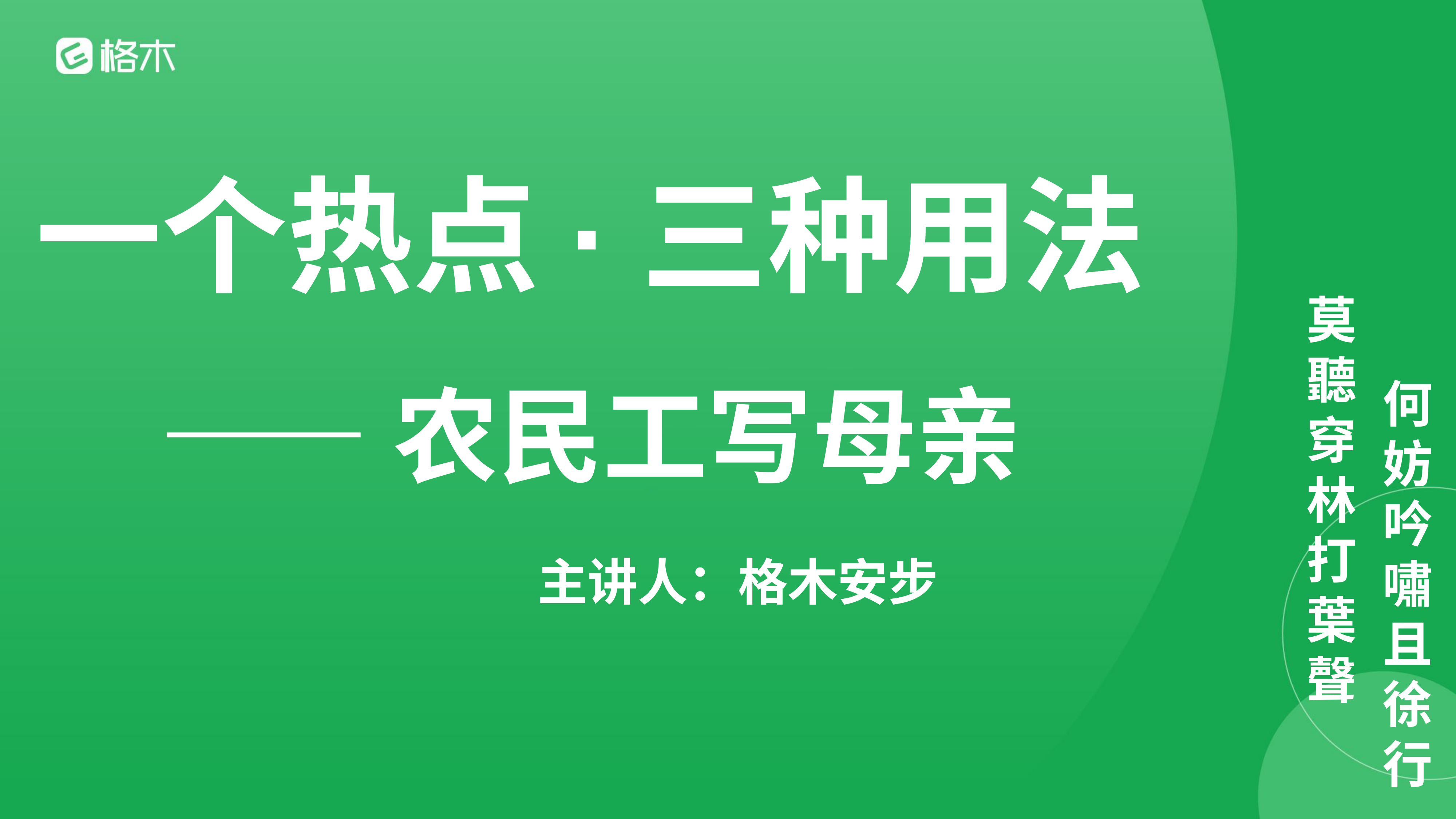

一个热点·三种用法
——农民工写母亲

莫聽穿林打葉聲

何妨吟嘯且徐行
主讲人：格木安步